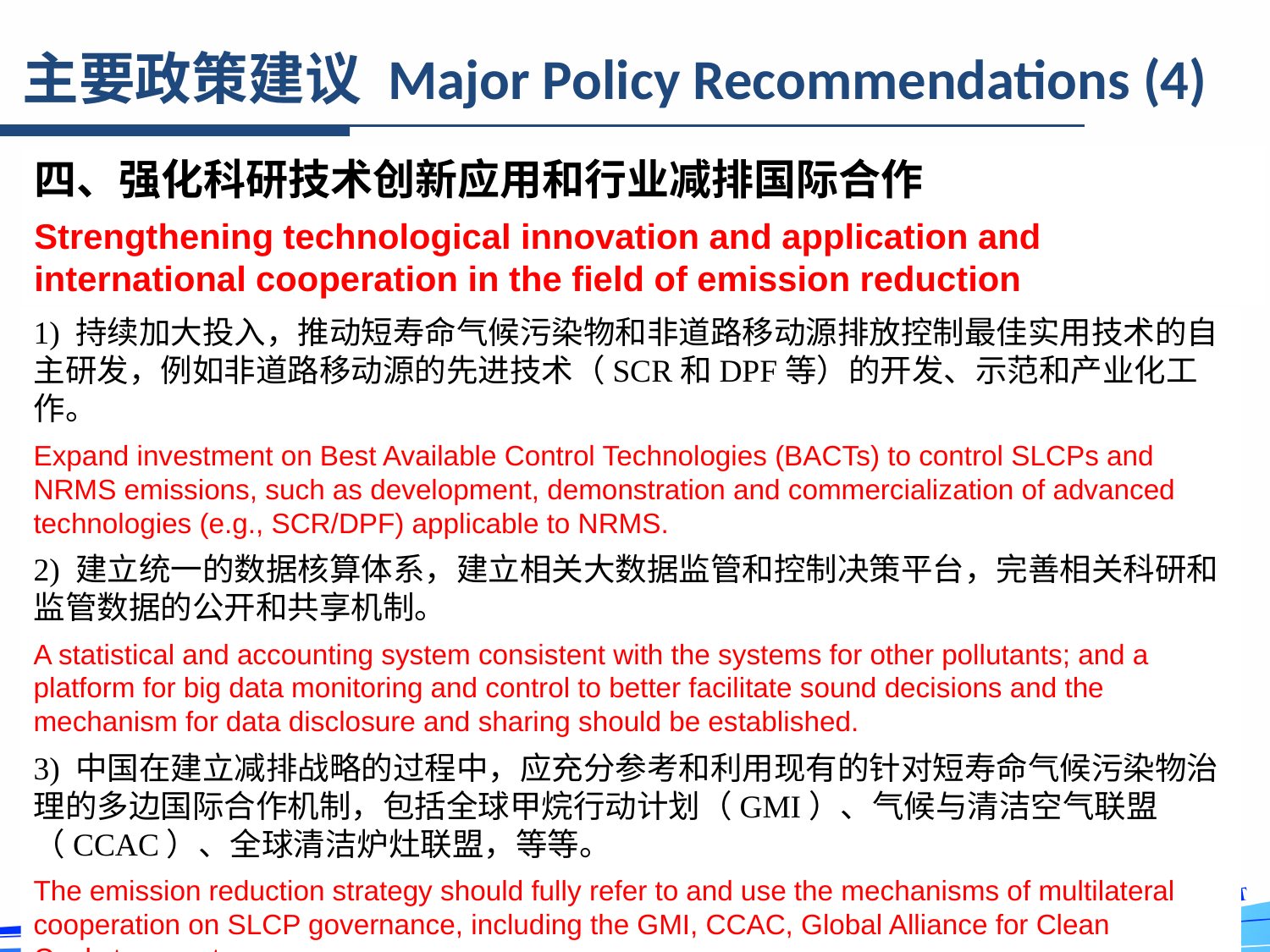

主要政策建议 Major Policy Recommendations (4)
四、强化科研技术创新应用和行业减排国际合作
Strengthening technological innovation and application and international cooperation in the field of emission reduction
1) 持续加大投入，推动短寿命气候污染物和非道路移动源排放控制最佳实用技术的自主研发，例如非道路移动源的先进技术（SCR和DPF等）的开发、示范和产业化工作。
Expand investment on Best Available Control Technologies (BACTs) to control SLCPs and NRMS emissions, such as development, demonstration and commercialization of advanced technologies (e.g., SCR/DPF) applicable to NRMS.
2) 建立统一的数据核算体系，建立相关大数据监管和控制决策平台，完善相关科研和监管数据的公开和共享机制。
A statistical and accounting system consistent with the systems for other pollutants; and a platform for big data monitoring and control to better facilitate sound decisions and the mechanism for data disclosure and sharing should be established.
3) 中国在建立减排战略的过程中，应充分参考和利用现有的针对短寿命气候污染物治理的多边国际合作机制，包括全球甲烷行动计划（GMI）、气候与清洁空气联盟（CCAC）、全球清洁炉灶联盟，等等。
The emission reduction strategy should fully refer to and use the mechanisms of multilateral cooperation on SLCP governance, including the GMI, CCAC, Global Alliance for Clean Cookstoves, etc..